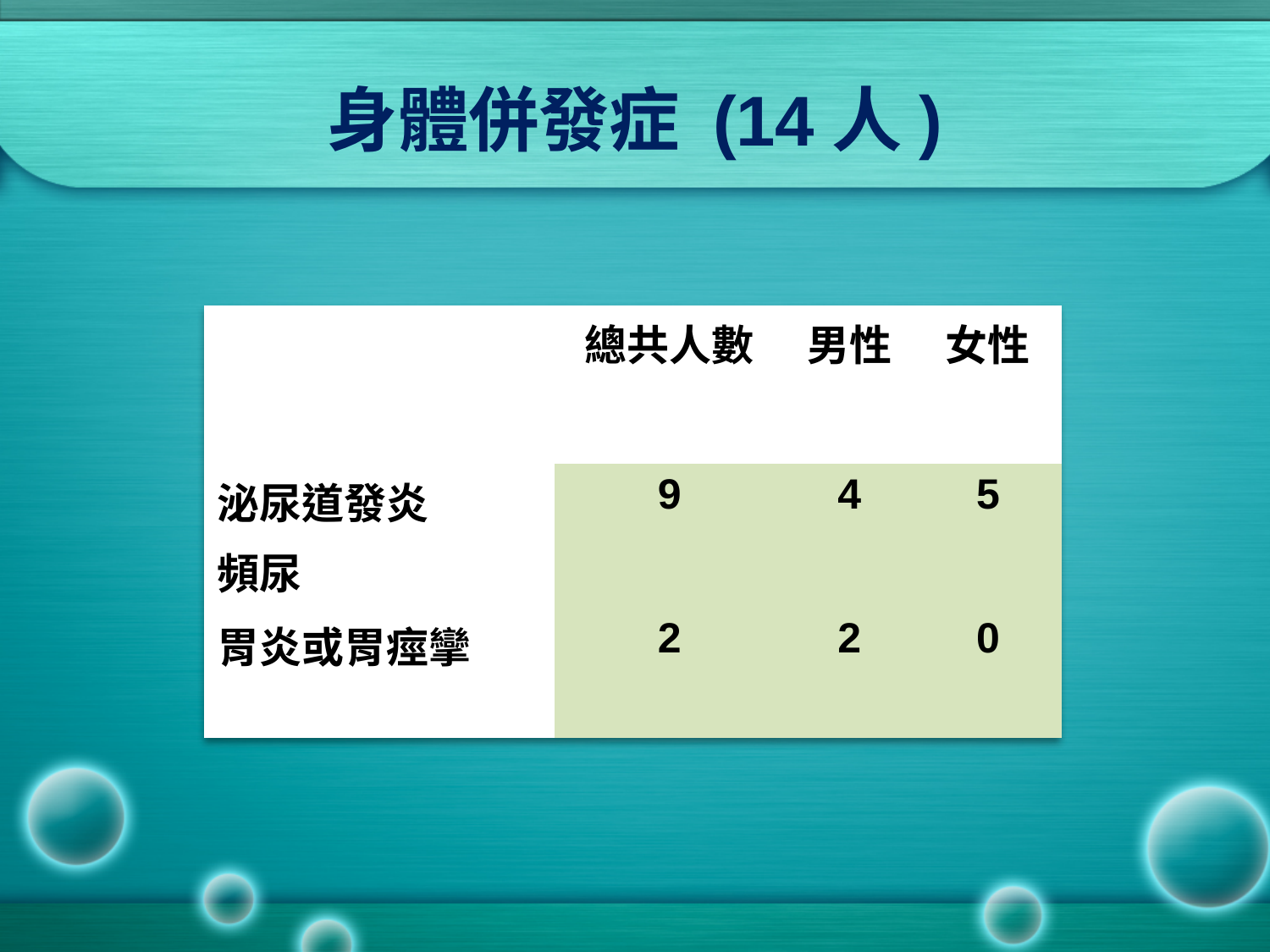

# 身體併發症 (14人)
|  | 總共人數 | 男性 | 女性 |
| --- | --- | --- | --- |
| 泌尿道發炎 頻尿 | 9 | 4 | 5 |
| 胃炎或胃痙攣 | 2 | 2 | 0 |